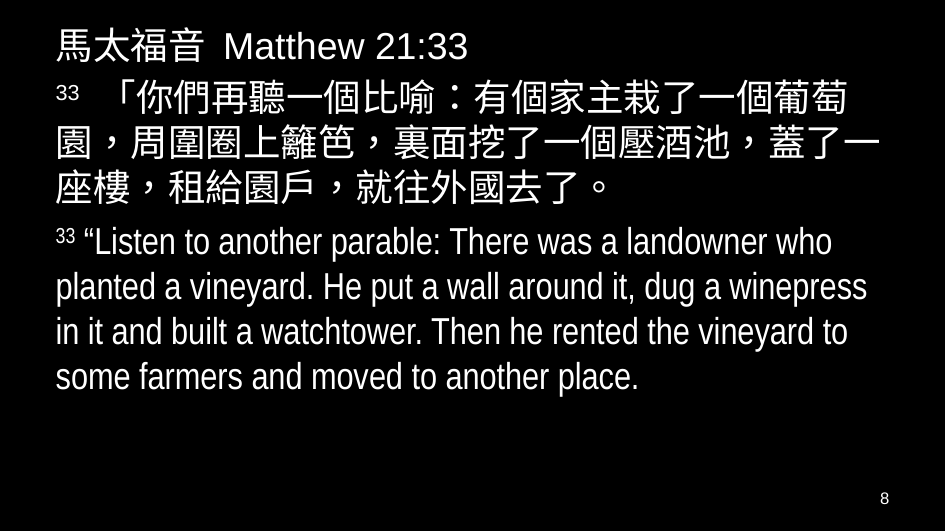

馬太福音 Matthew 21:33
33 「你們再聽一個比喻：有個家主栽了一個葡萄園，周圍圈上籬笆，裏面挖了一個壓酒池，蓋了一座樓，租給園戶，就往外國去了。
33 “Listen to another parable: There was a landowner who planted a vineyard. He put a wall around it, dug a winepress in it and built a watchtower. Then he rented the vineyard to some farmers and moved to another place.

8